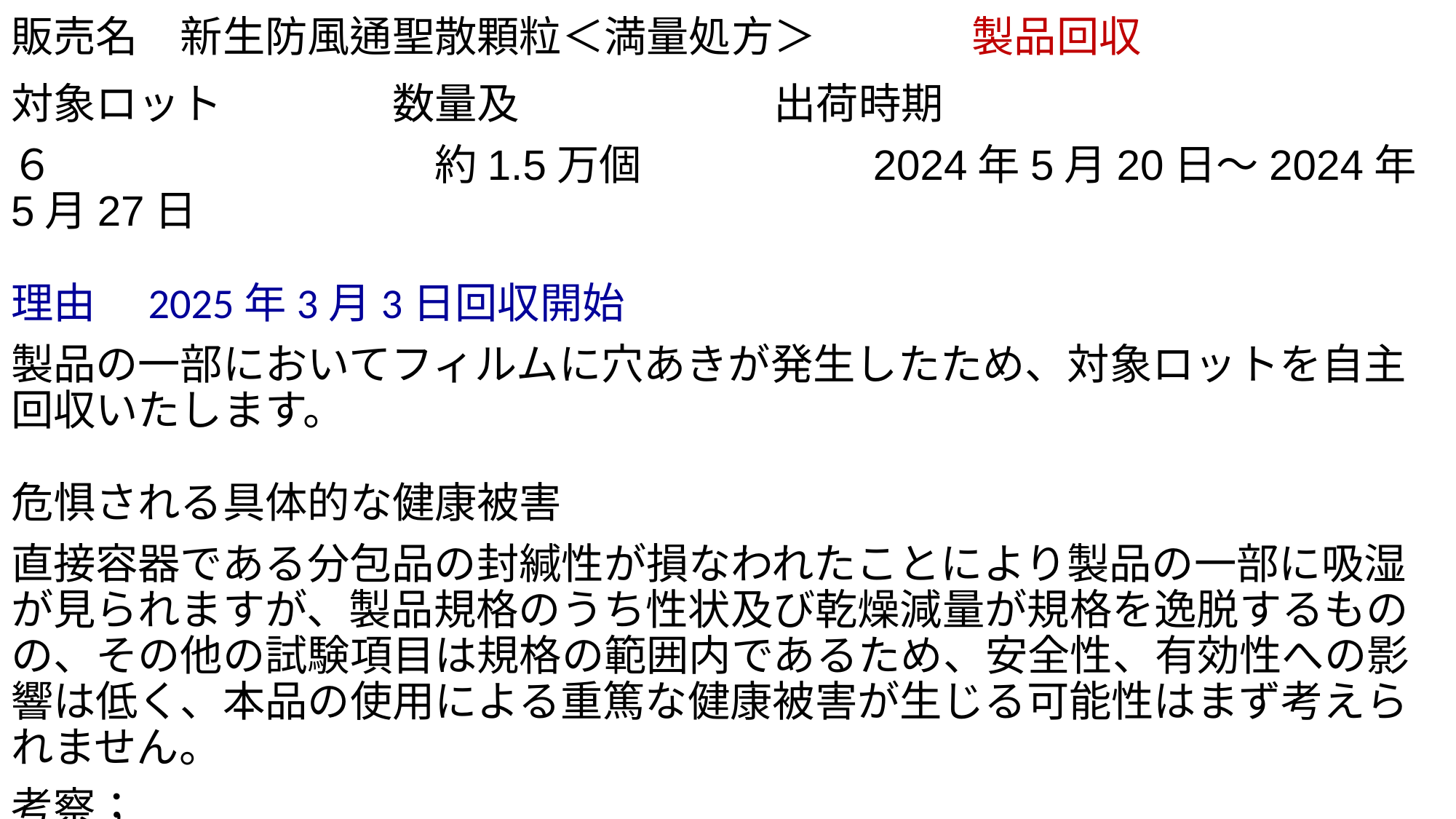

# 販売名　新生防風通聖散顆粒＜満量処方＞ 　　 　 製品回収
対象ロット　　　　数量及　　　　　　出荷時期
６　　　　　　　　　約1.5万個　　　　　 2024年5月20日～2024年5月27日

理由　2025年3月3日回収開始
製品の一部においてフィルムに穴あきが発生したため、対象ロットを自主回収いたします。

危惧される具体的な健康被害
直接容器である分包品の封緘性が損なわれたことにより製品の一部に吸湿が見られますが、製品規格のうち性状及び乾燥減量が規格を逸脱するものの、その他の試験項目は規格の範囲内であるため、安全性、有効性への影響は低く、本品の使用による重篤な健康被害が生じる可能性はまず考えられません。
考察；
ピンホール試験の頻度はどうだったのだろう？